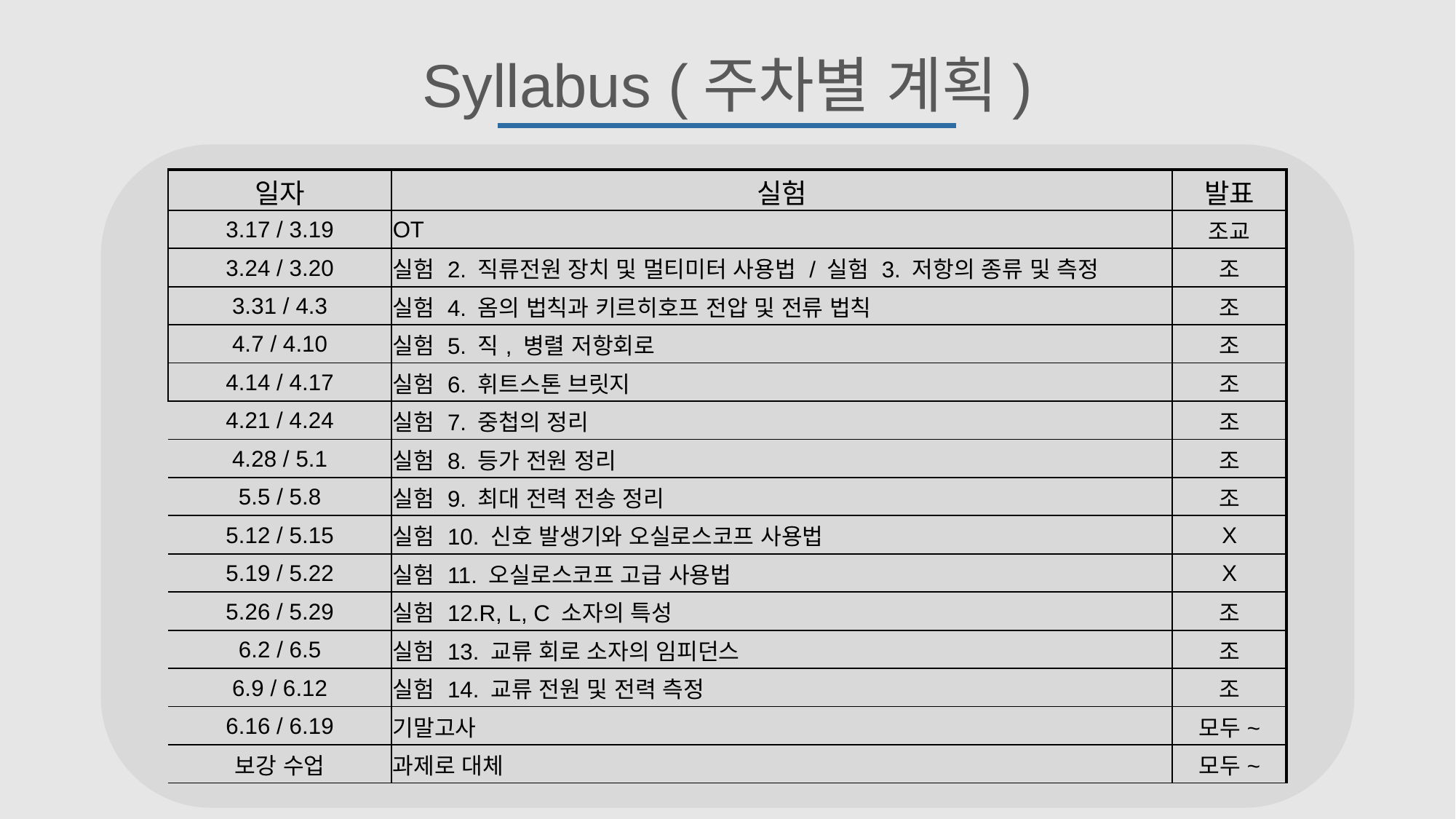

Syllabus (주차별 계획)

| 일자 | 실험 | 발표 |
| --- | --- | --- |
| 3.17 / 3.19 | OT | 조교 |
| 3.24 / 3.20 | 실험 2. 직류전원 장치 및 멀티미터 사용법 / 실험 3. 저항의 종류 및 측정 | 조 |
| 3.31 / 4.3 | 실험 4. 옴의 법칙과 키르히호프 전압 및 전류 법칙 | 조 |
| 4.7 / 4.10 | 실험 5. 직, 병렬 저항회로 | 조 |
| 4.14 / 4.17 | 실험 6. 휘트스톤 브릿지 | 조 |
| 4.21 / 4.24 | 실험 7. 중첩의 정리 | 조 |
| 4.28 / 5.1 | 실험 8. 등가 전원 정리 | 조 |
| 5.5 / 5.8 | 실험 9. 최대 전력 전송 정리 | 조 |
| 5.12 / 5.15 | 실험 10. 신호 발생기와 오실로스코프 사용법 | X |
| 5.19 / 5.22 | 실험 11. 오실로스코프 고급 사용법 | X |
| 5.26 / 5.29 | 실험 12.R, L, C 소자의 특성 | 조 |
| 6.2 / 6.5 | 실험 13. 교류 회로 소자의 임피던스 | 조 |
| 6.9 / 6.12 | 실험 14. 교류 전원 및 전력 측정 | 조 |
| 6.16 / 6.19 | 기말고사 | 모두~ |
| 보강 수업 | 과제로 대체 | 모두~ |